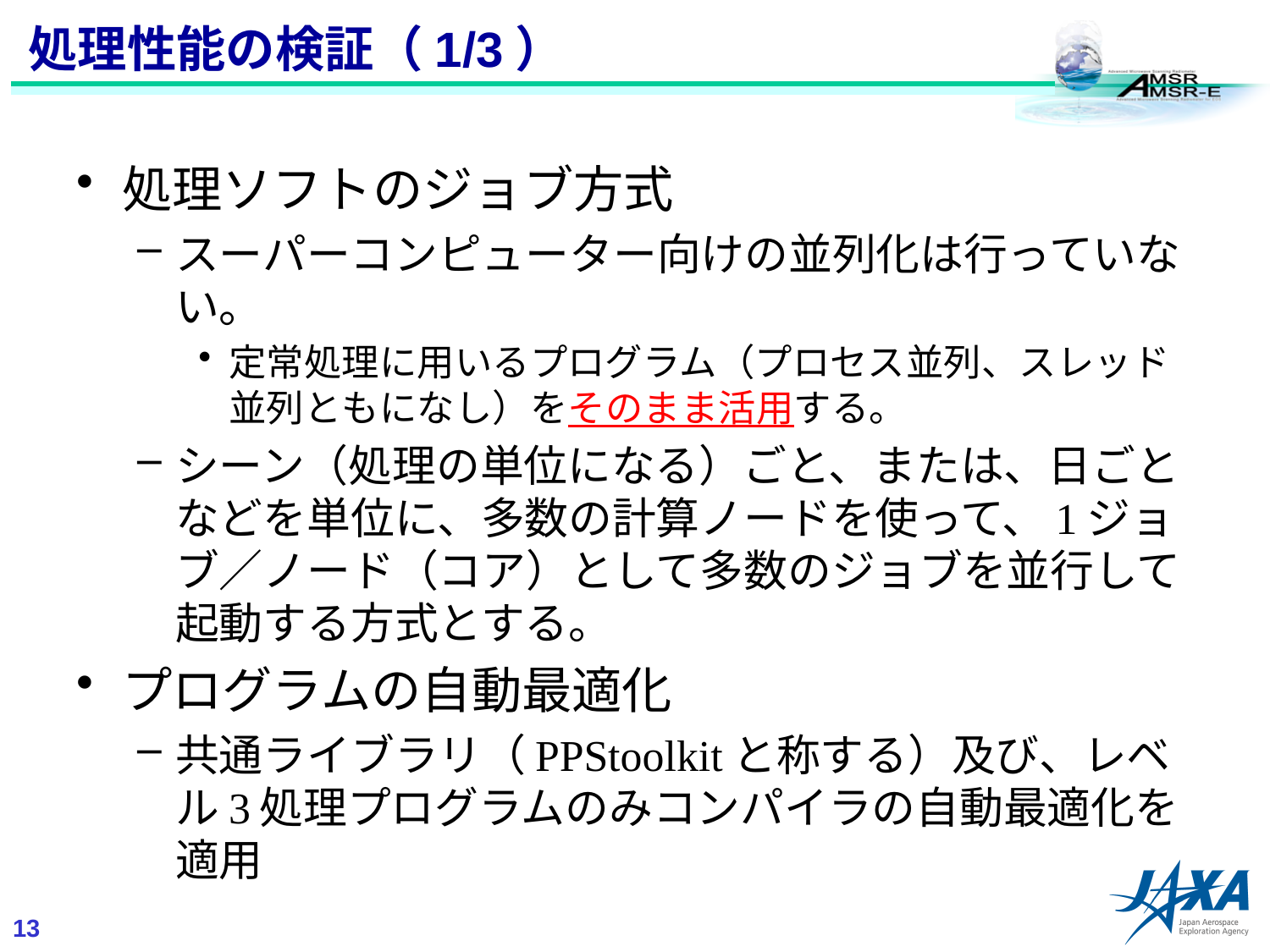

処理性能の検証（1/3）
処理ソフトのジョブ方式
スーパーコンピューター向けの並列化は行っていない。
定常処理に用いるプログラム（プロセス並列、スレッド並列ともになし）をそのまま活用する。
シーン（処理の単位になる）ごと、または、日ごとなどを単位に、多数の計算ノードを使って、1ジョブ／ノード（コア）として多数のジョブを並行して起動する方式とする。
プログラムの自動最適化
共通ライブラリ（PPStoolkitと称する）及び、レベル3処理プログラムのみコンパイラの自動最適化を適用
13